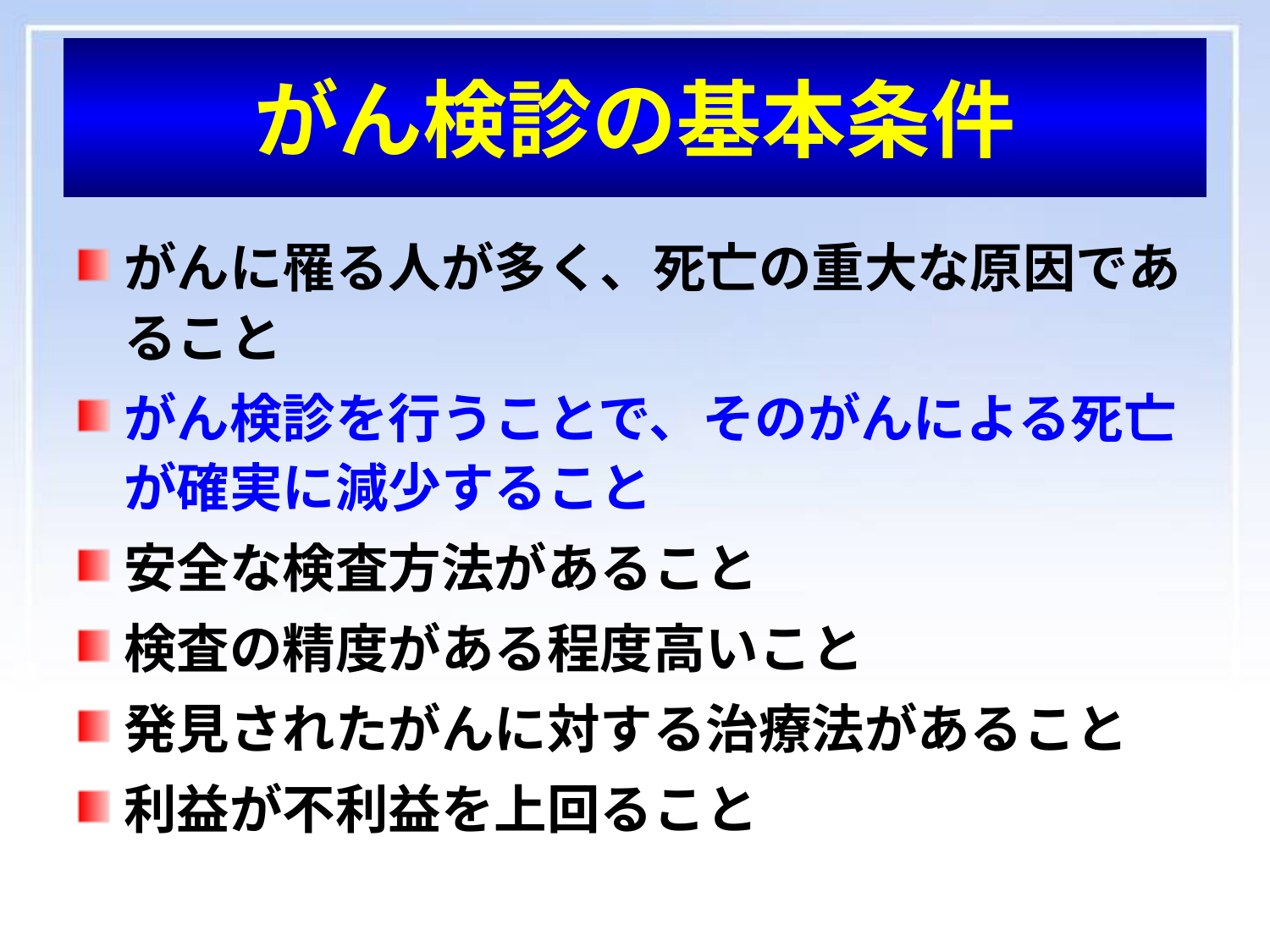

# がん検診の基本条件
がんに罹る人が多く、死亡の重大な原因であること
がん検診を行うことで、そのがんによる死亡が確実に減少すること
安全な検査方法があること
検査の精度がある程度高いこと
発見されたがんに対する治療法があること
利益が不利益を上回ること